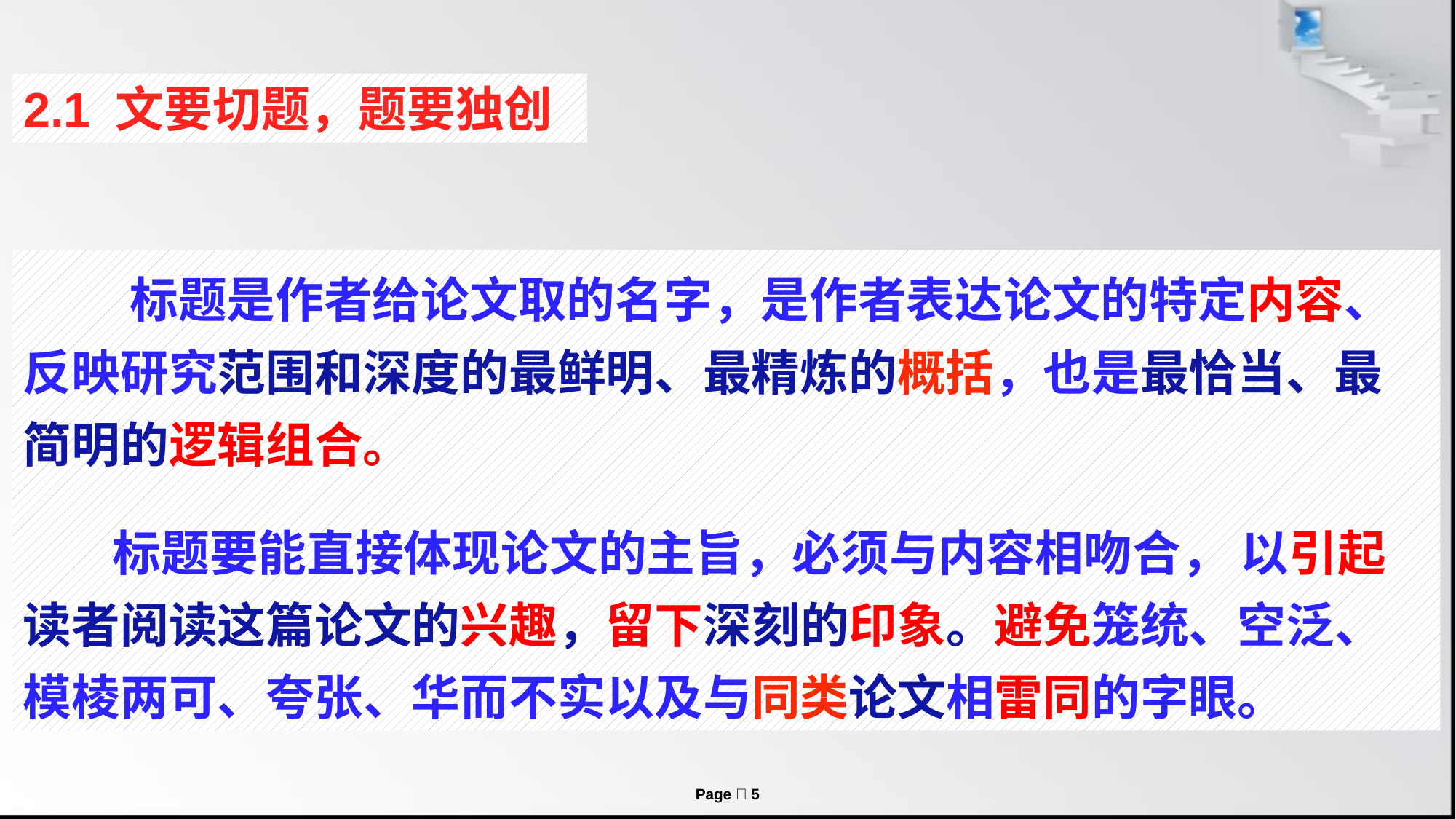

2.1 文要切题，题要独创
          标题是作者给论文取的名字，是作者表达论文的特定内容、反映研究范围和深度的最鲜明、最精炼的概括，也是最恰当、最简明的逻辑组合。
       标题要能直接体现论文的主旨，必须与内容相吻合， 以引起读者阅读这篇论文的兴趣，留下深刻的印象。避免笼统、空泛、模棱两可、夸张、华而不实以及与同类论文相雷同的字眼。